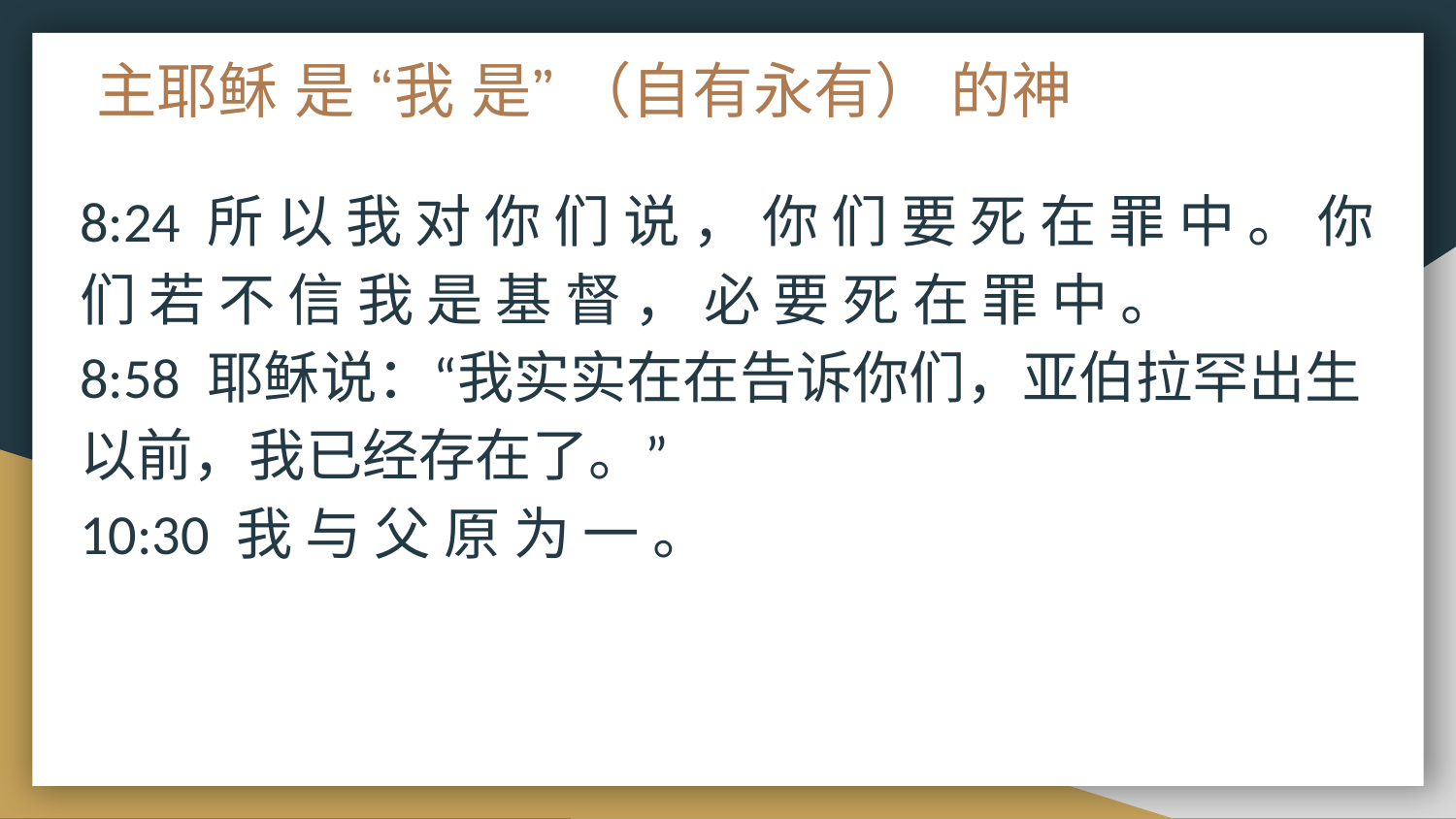

# 主耶稣 是 “我 是” （自有永有） 的神
8:24 所 以 我 对 你 们 说 ， 你 们 要 死 在 罪 中 。 你 们 若 不 信 我 是 基 督 ， 必 要 死 在 罪 中 。
8:58 耶稣说：“我实实在在告诉你们，亚伯拉罕出生以前，我已经存在了。”
10:30 我 与 父 原 为 一 。